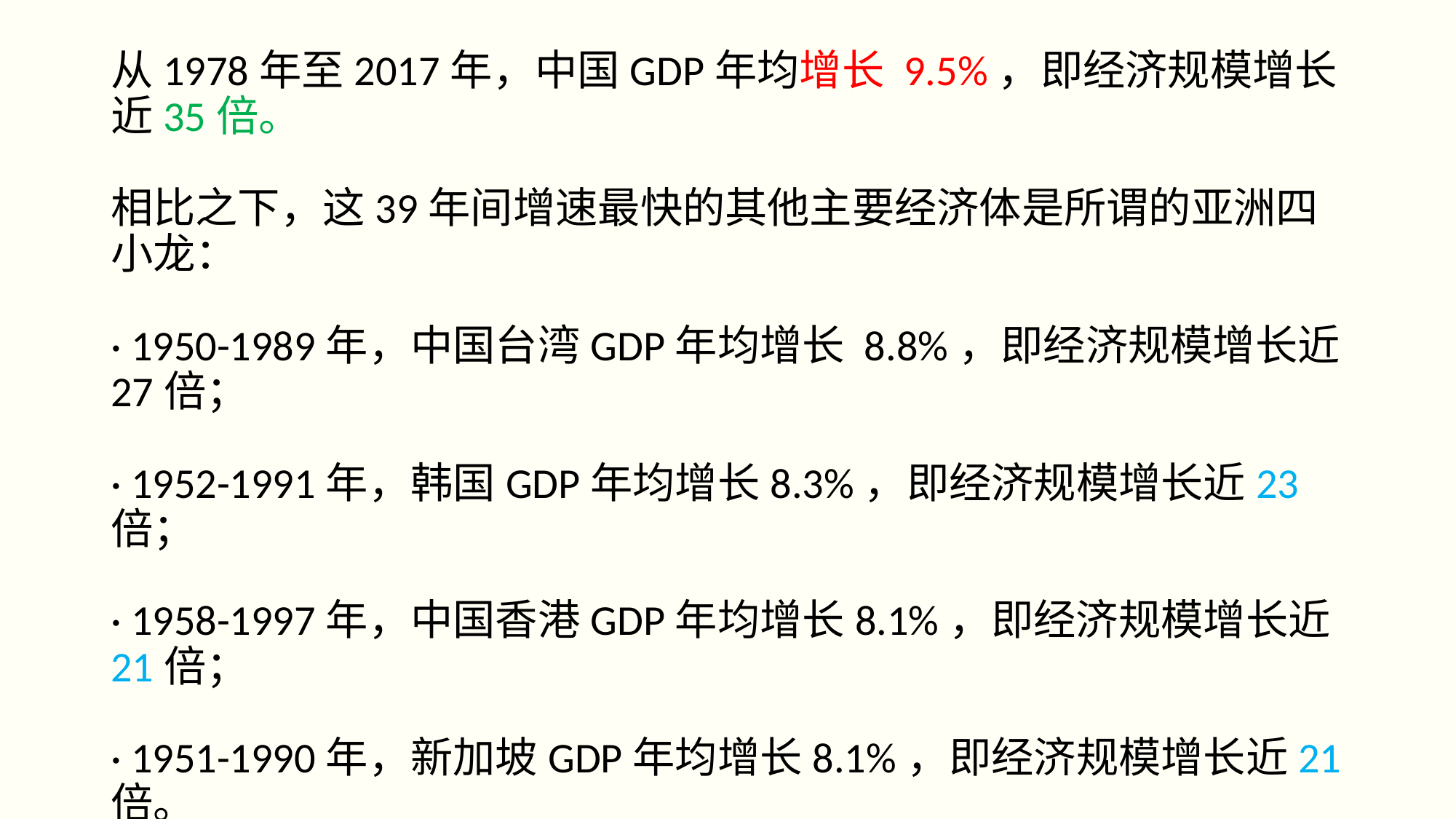

# 从1978年至2017年，中国GDP年均增长 9.5%，即经济规模增长近35倍。 相比之下，这39年间增速最快的其他主要经济体是所谓的亚洲四小龙： · 1950-1989年，中国台湾GDP年均增长 8.8%，即经济规模增长近27倍； · 1952-1991年，韩国GDP年均增长8.3%，即经济规模增长近23倍； · 1958-1997年，中国香港GDP年均增长8.1%，即经济规模增长近21倍； · 1951-1990年，新加坡GDP年均增长8.1%，即经济规模增长近21倍。